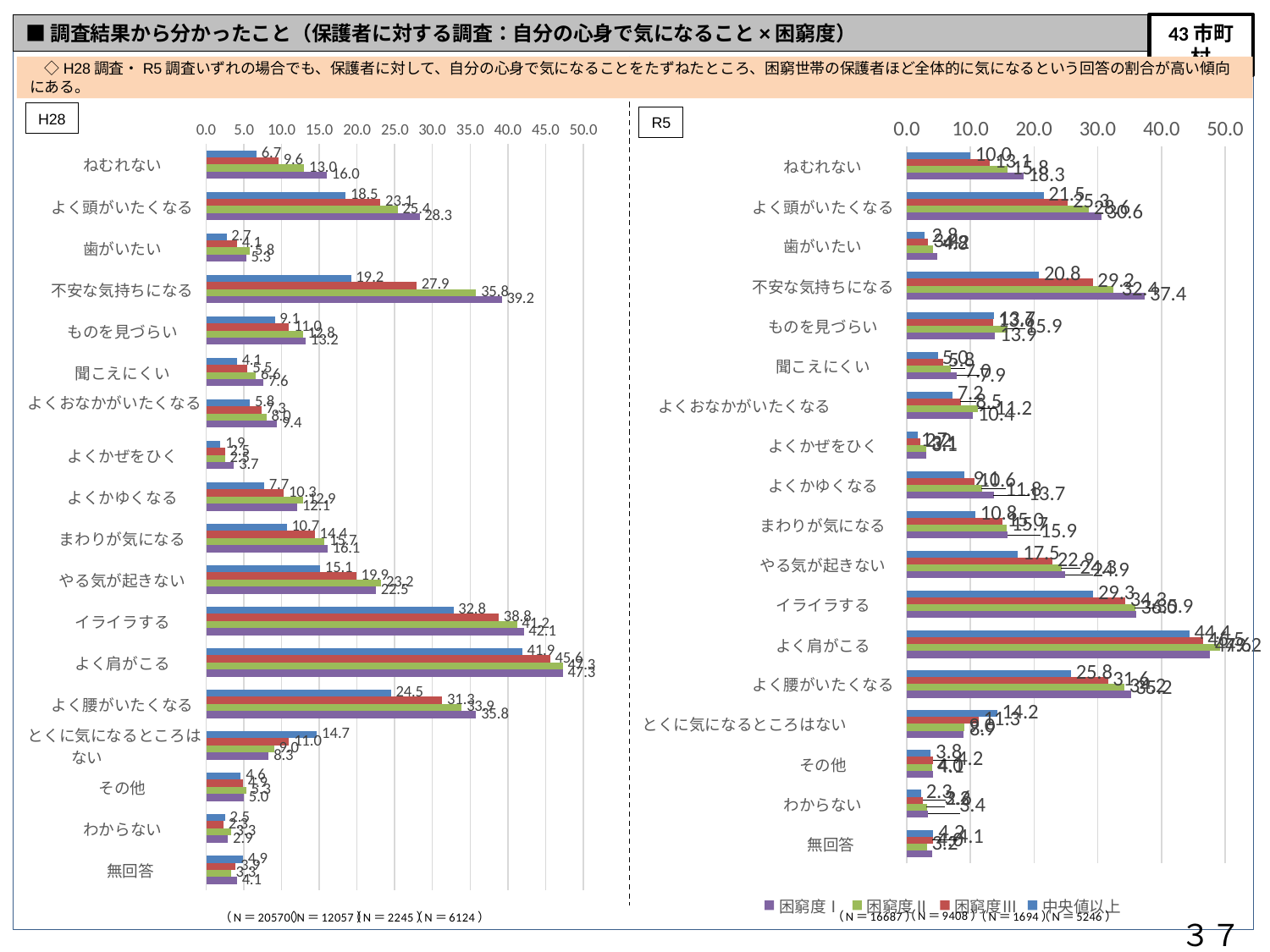

■調査結果から分かったこと（保護者に対する調査：自分の心身で気になること×困窮度）
43市町村

　◇H28調査・R5調査いずれの場合でも、保護者に対して、自分の心身で気になることをたずねたところ、困窮世帯の保護者ほど全体的に気になるという回答の割合が高い傾向にある。
H28

### Chart

| Category | 中央値以上 | 困窮度Ⅲ | 困窮度Ⅱ | 困窮度Ⅰ |
|---|---|---|---|---|
| ねむれない           | 10.0 | 13.1 | 15.8 | 18.3 |
| よく頭がいたくなる   | 21.5 | 25.3 | 28.6 | 30.6 |
| 歯がいたい           | 2.8 | 3.4 | 4.2 | 4.8 |
| 不安な気持ちになる   | 20.8 | 29.2 | 32.4 | 37.4 |
| ものを見づらい       | 13.7 | 13.6 | 15.9 | 13.9 |
| 聞こえにくい         | 5.0 | 5.8 | 7.0 | 7.9 |
| よくおなかがいたくなる                   | 7.2 | 8.5 | 11.2 | 10.4 |
| よくかぜをひく       | 1.7 | 2.2 | 3.1 | 3.1 |
| よくかゆくなる       | 9.1 | 10.6 | 11.8 | 13.7 |
| まわりが気になる     | 10.8 | 15.0 | 15.7 | 15.9 |
| やる気が起きない     | 17.5 | 22.9 | 24.3 | 24.9 |
| イライラする         | 29.3 | 34.3 | 35.9 | 36.0 |
| よく肩がこる         | 44.4 | 46.5 | 49.2 | 47.6 |
| よく腰がいたくなる   | 25.8 | 31.6 | 34.2 | 35.2 |
| とくに気になるところはない               | 14.2 | 11.3 | 9.0 | 8.9 |
| その他               | 3.8 | 4.2 | 4.0 | 4.1 |
| わからない           | 2.3 | 2.6 | 3.2 | 3.4 |
|   無回答             | 4.2 | 4.1 | 3.2 | 4.0 |
R5

### Chart

| Category | 中央値以上 | 困窮度Ⅲ | 困窮度Ⅱ | 困窮度Ⅰ |
|---|---|---|---|---|
| ねむれない           | 6.7 | 9.6 | 13.0 | 16.0 |
| よく頭がいたくなる   | 18.5 | 23.1 | 25.4 | 28.3 |
| 歯がいたい           | 2.7 | 4.1 | 5.8 | 5.3 |
| 不安な気持ちになる   | 19.2 | 27.9 | 35.8 | 39.2 |
| ものを見づらい       | 9.1 | 11.0 | 12.8 | 13.2 |
| 聞こえにくい         | 4.1 | 5.5 | 6.6 | 7.6 |
| よくおなかがいたくなる                   | 5.8 | 7.3 | 8.0 | 9.4 |
| よくかぜをひく       | 1.9 | 2.5 | 2.5 | 3.7 |
| よくかゆくなる       | 7.7 | 10.3 | 12.9 | 12.1 |
| まわりが気になる     | 10.7 | 14.4 | 15.7 | 16.1 |
| やる気が起きない     | 15.1 | 19.9 | 23.2 | 22.5 |
| イライラする         | 32.8 | 38.8 | 41.2 | 42.1 |
| よく肩がこる         | 41.9 | 45.6 | 47.3 | 47.3 |
| よく腰がいたくなる   | 24.5 | 31.3 | 33.9 | 35.8 |
| とくに気になるところはない               | 14.7 | 11.0 | 9.0 | 8.3 |
| その他               | 4.6 | 4.9 | 5.3 | 5.0 |
| わからない           | 2.5 | 2.3 | 3.3 | 2.9 |
| 無回答             | 4.9 | 3.9 | 3.3 | 4.1 |
３７